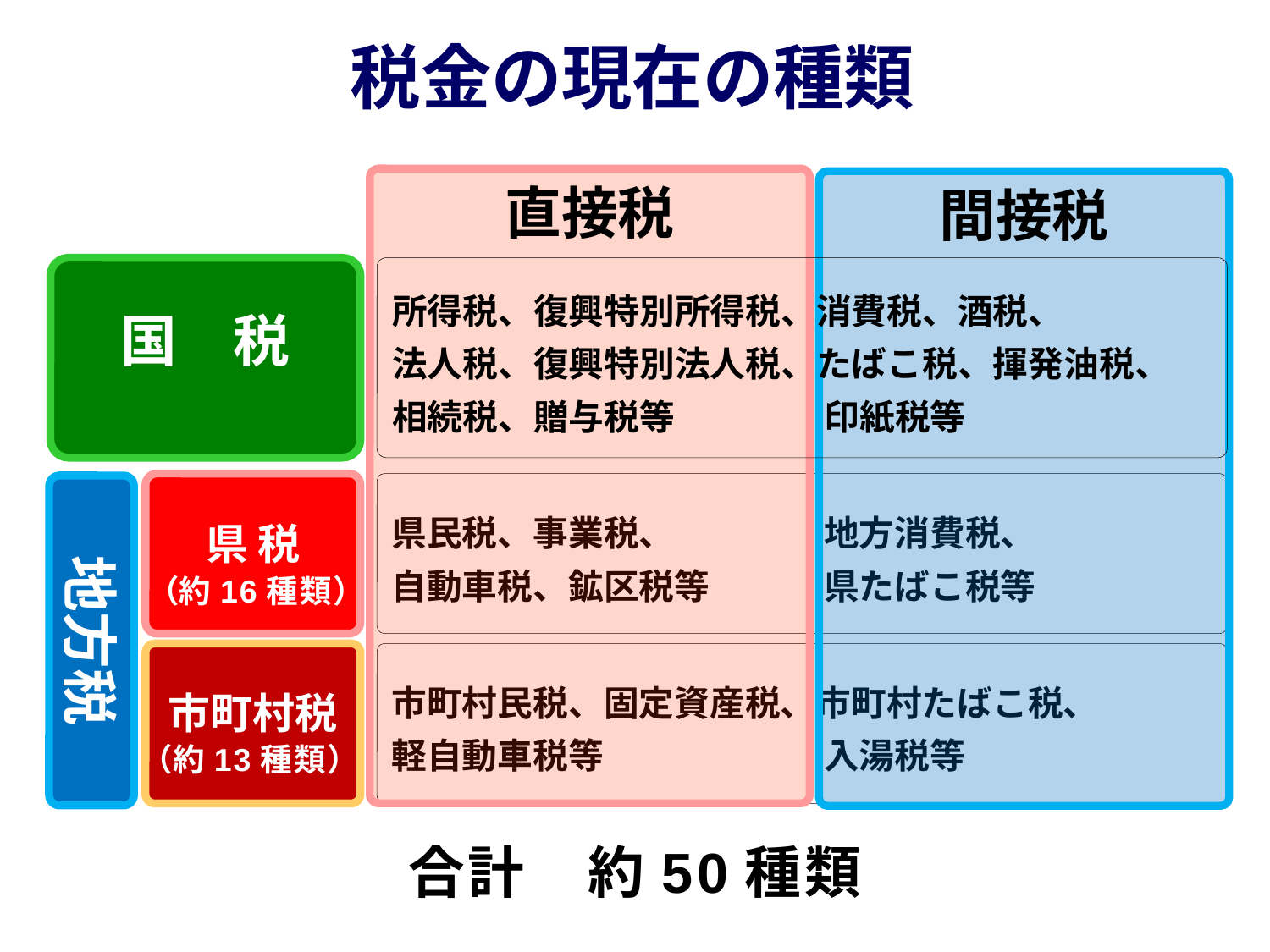

税金の現在の種類
直接税
間接税
国　税

所得税、復興特別所得税、消費税、酒税、
法人税、復興特別法人税、たばこ税、揮発油税、
相続税、贈与税等　　　　 印紙税等
（24種類）
県 税

県民税、事業税、　　　　 地方消費税、
自動車税、鉱区税等　　　 県たばこ税等
地方税
（約16種類）
市町村税

市町村民税、固定資産税、市町村たばこ税、
軽自動車税等　　　　　　 入湯税等
（約13種類）
合計　約50種類